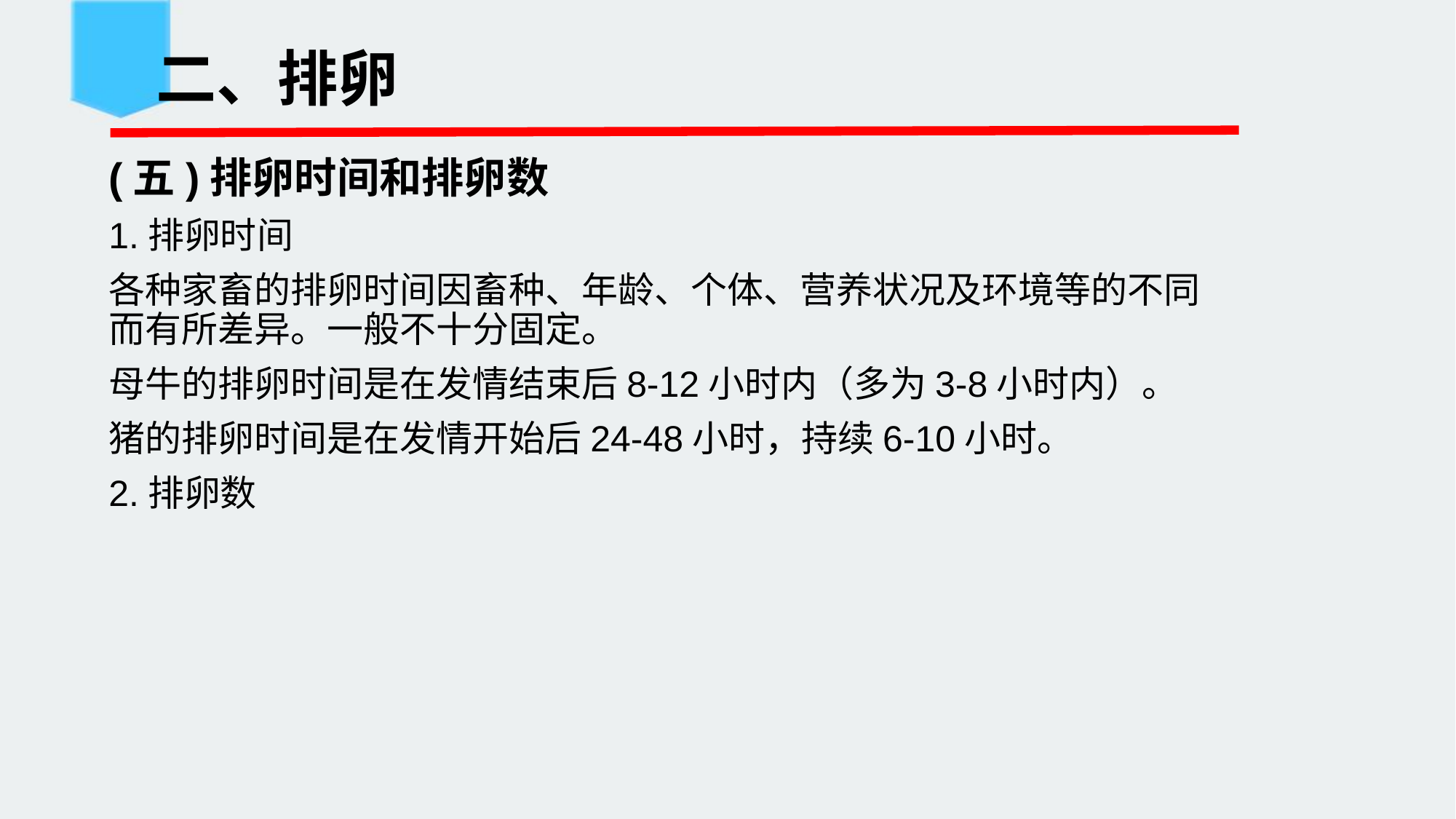

# 二、排卵
(五)排卵时间和排卵数
1.排卵时间
各种家畜的排卵时间因畜种、年龄、个体、营养状况及环境等的不同而有所差异。一般不十分固定。
母牛的排卵时间是在发情结束后8-12小时内（多为3-8小时内）。
猪的排卵时间是在发情开始后24-48小时，持续6-10小时。
2.排卵数